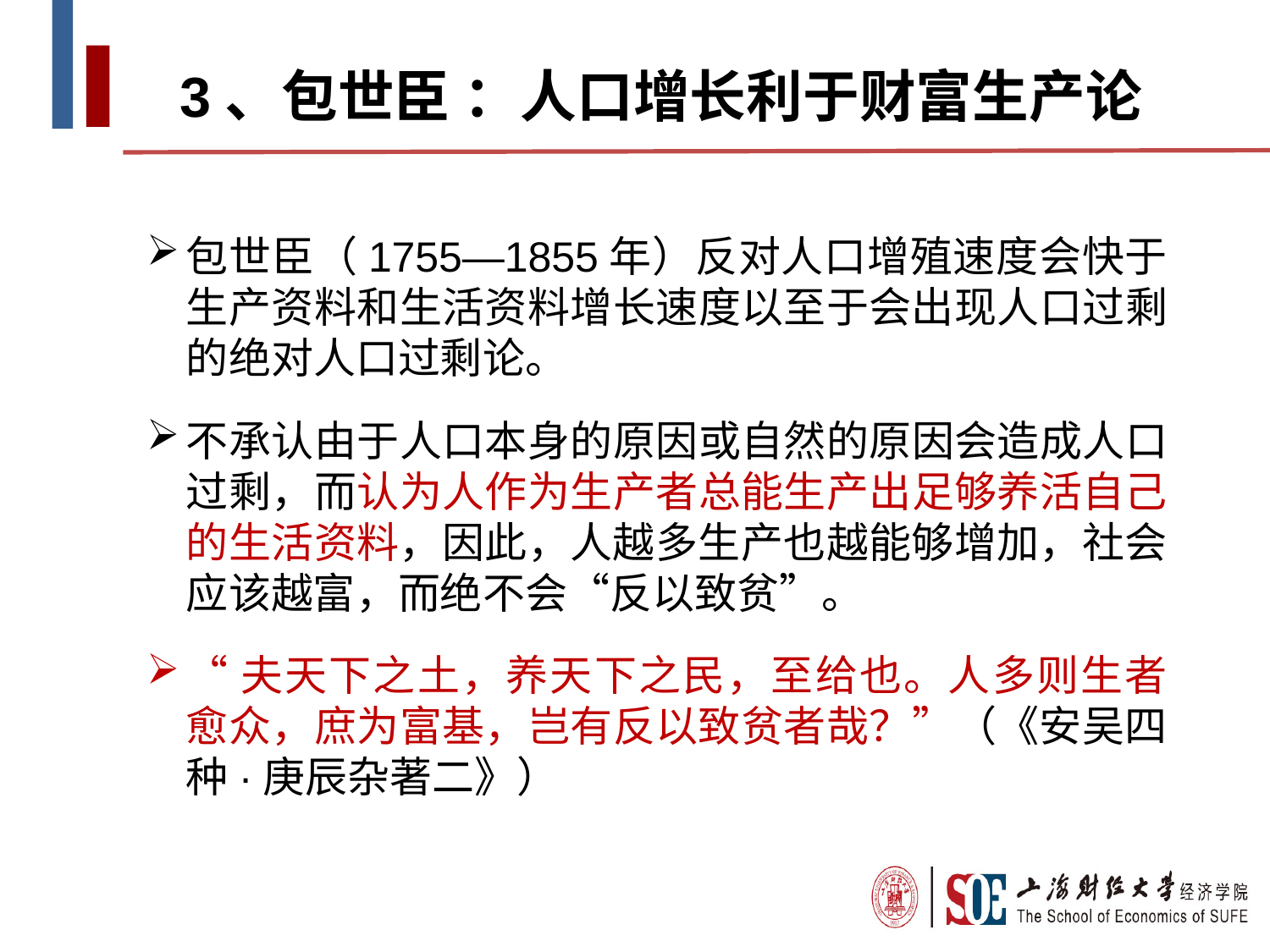

3、包世臣 ：人口增长利于财富生产论
包世臣（1755—1855年）反对人口增殖速度会快于生产资料和生活资料增长速度以至于会出现人口过剩的绝对人口过剩论。
不承认由于人口本身的原因或自然的原因会造成人口过剩，而认为人作为生产者总能生产出足够养活自己的生活资料，因此，人越多生产也越能够增加，社会应该越富，而绝不会“反以致贫”。
“夫天下之土，养天下之民，至给也。人多则生者愈众，庶为富基，岂有反以致贫者哉？”（《安吴四种·庚辰杂著二》）